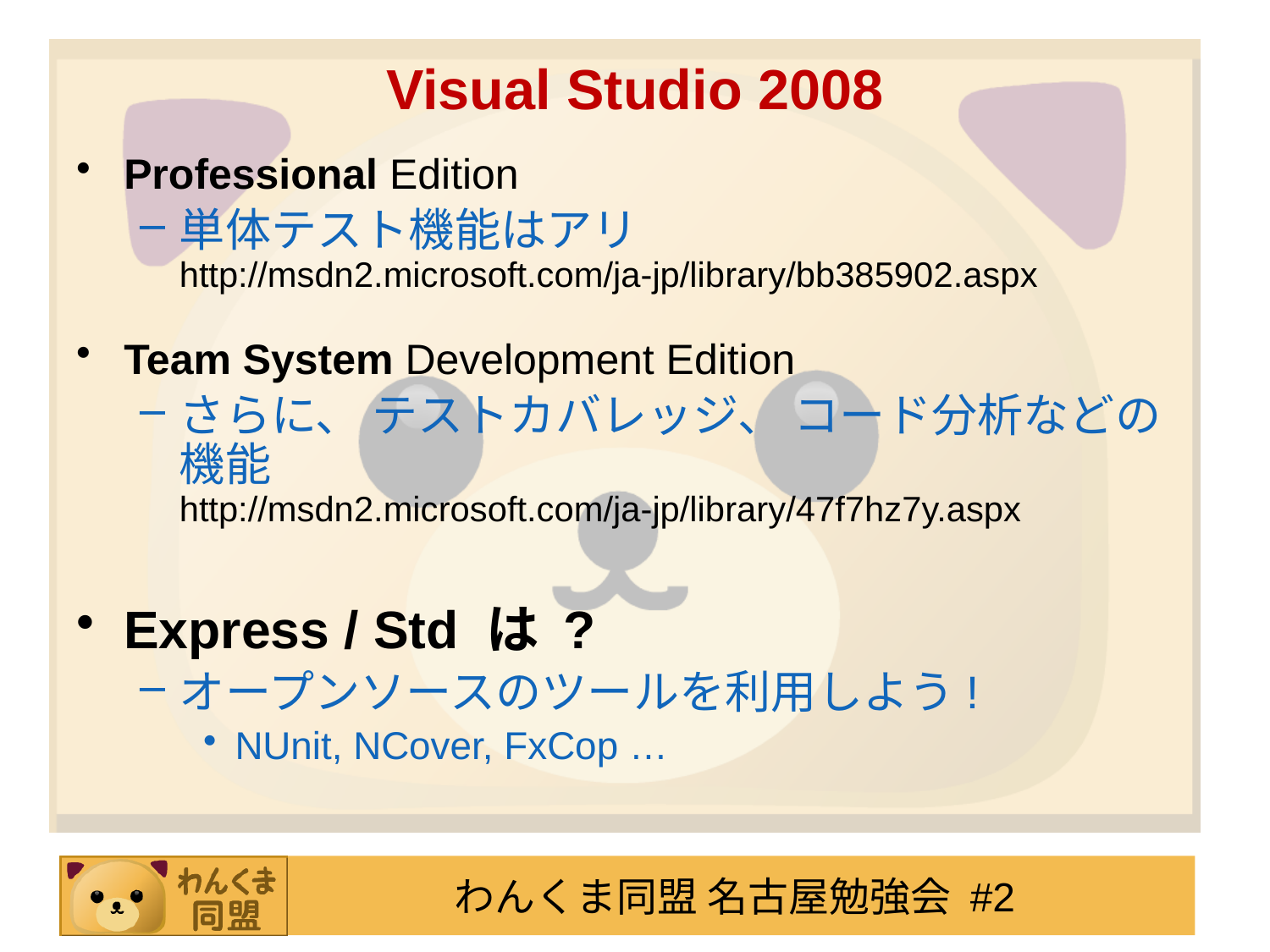

Visual Studio 2008
Professional Edition
単体テスト機能はアリ
http://msdn2.microsoft.com/ja-jp/library/bb385902.aspx
Team System Development Edition
さらに、 テストカバレッジ、 コード分析などの機能
http://msdn2.microsoft.com/ja-jp/library/47f7hz7y.aspx

Express / Std は ?
オープンソースのツールを利用しよう!
NUnit, NCover, FxCop …